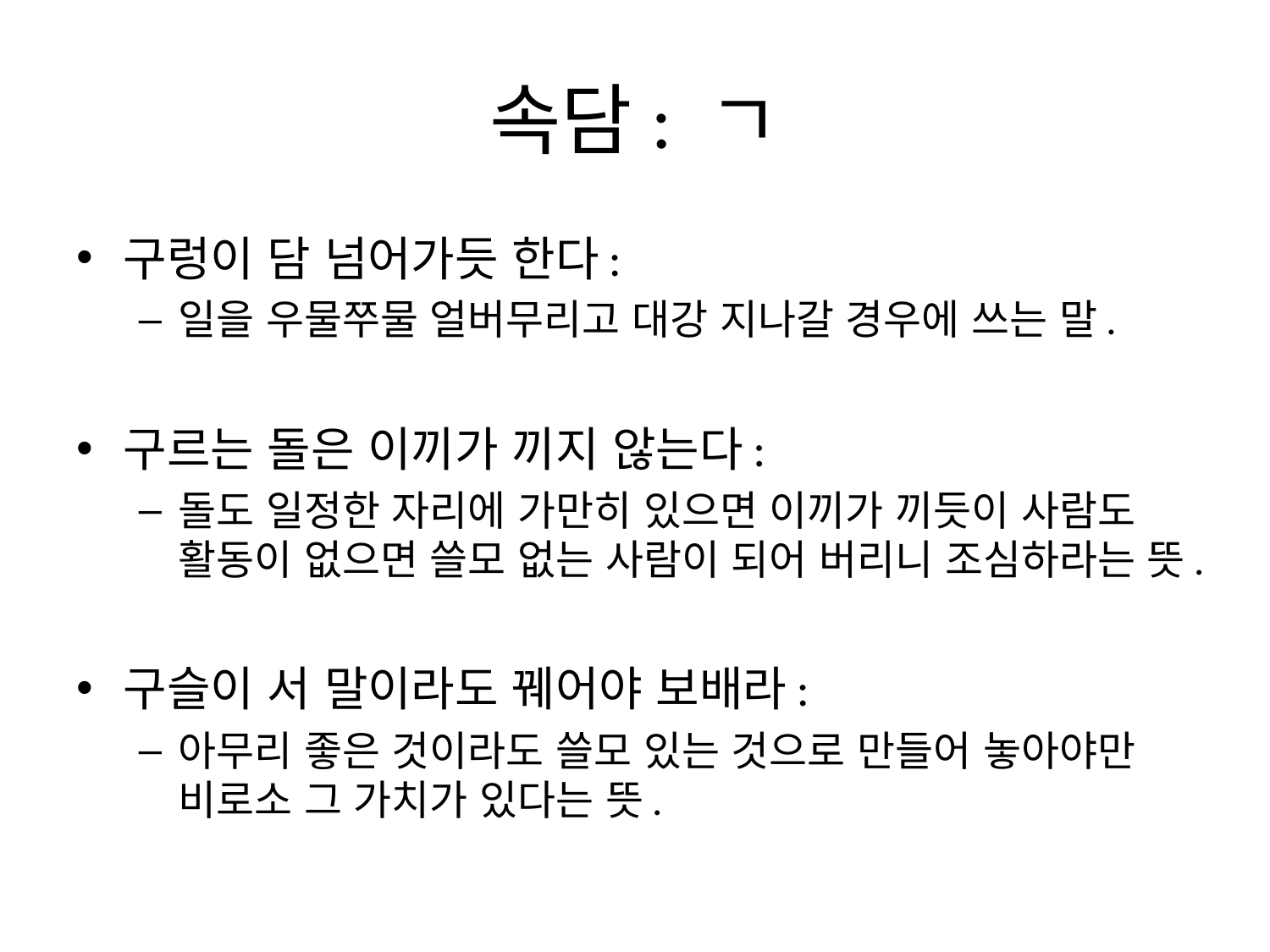

# 속담: ㄱ
구렁이 담 넘어가듯 한다:
일을 우물쭈물 얼버무리고 대강 지나갈 경우에 쓰는 말.

구르는 돌은 이끼가 끼지 않는다:
돌도 일정한 자리에 가만히 있으면 이끼가 끼듯이 사람도 활동이 없으면 쓸모 없는 사람이 되어 버리니 조심하라는 뜻.

구슬이 서 말이라도 꿰어야 보배라:
아무리 좋은 것이라도 쓸모 있는 것으로 만들어 놓아야만 비로소 그 가치가 있다는 뜻.